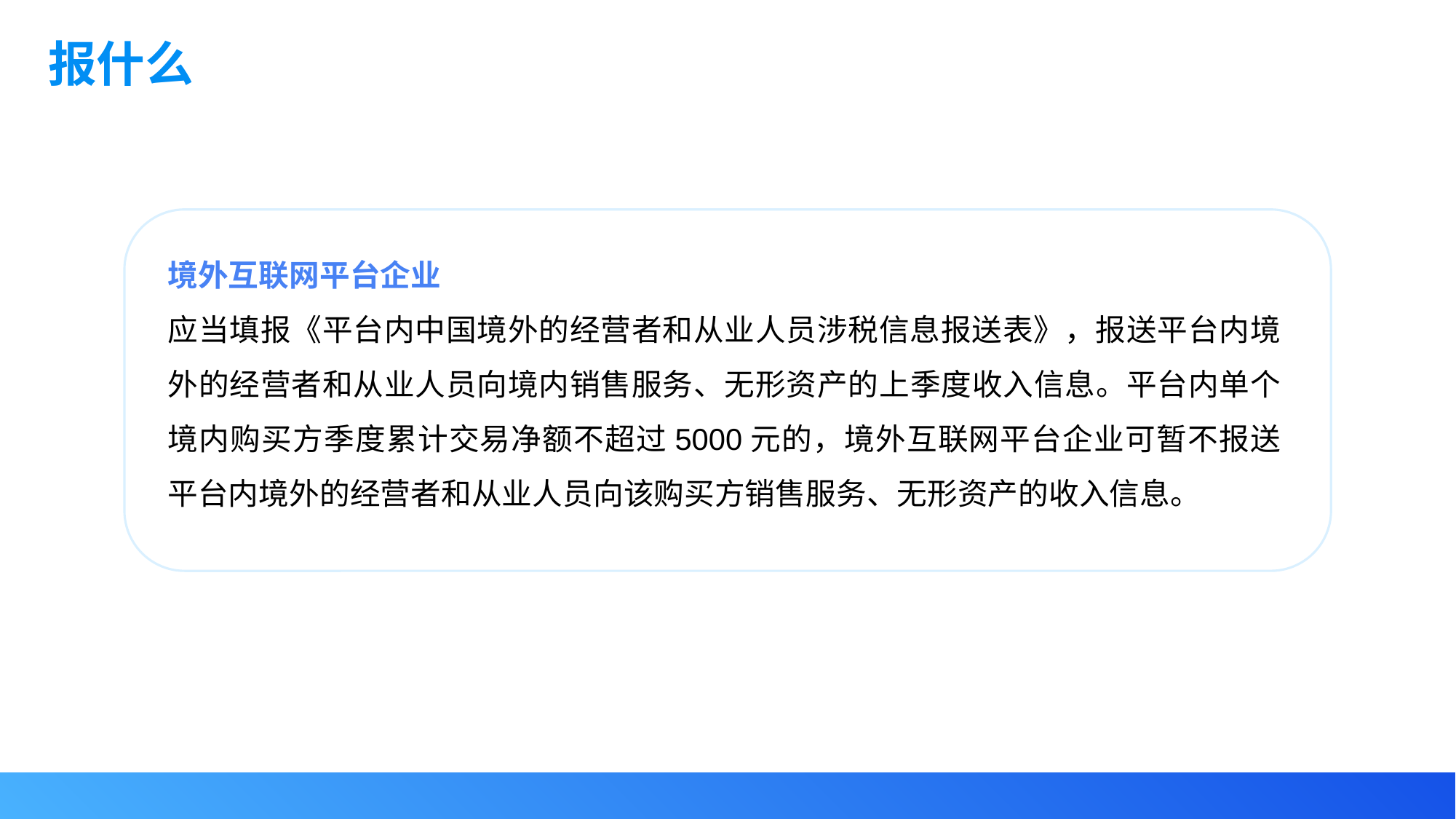

报什么

境外互联网平台企业
应当填报《平台内中国境外的经营者和从业人员涉税信息报送表》，报送平台内境外的经营者和从业人员向境内销售服务、无形资产的上季度收入信息。平台内单个境内购买方季度累计交易净额不超过5000元的，境外互联网平台企业可暂不报送平台内境外的经营者和从业人员向该购买方销售服务、无形资产的收入信息。